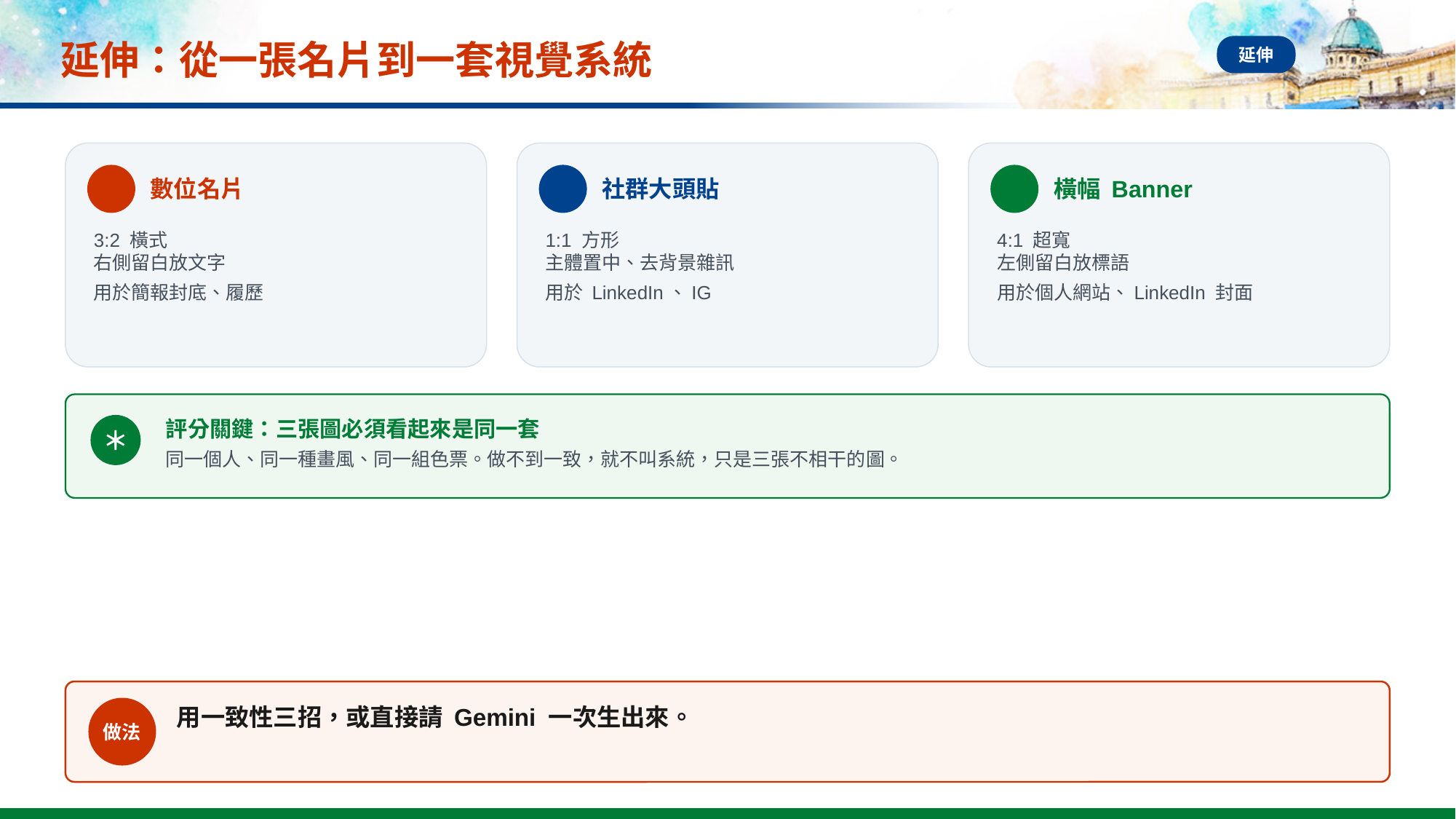

# 延伸：從一張名片到一套視覺系統
延伸

數位名片
社群大頭貼
橫幅 Banner
3:2 橫式
右側留白放文字
用於簡報封底、履歷
1:1 方形
主體置中、去背景雜訊
用於 LinkedIn、IG
4:1 超寬
左側留白放標語
用於個人網站、LinkedIn 封面

評分關鍵：三張圖必須看起來是同一套
＊
同一個人、同一種畫風、同一組色票。做不到一致，就不叫系統，只是三張不相干的圖。

用一致性三招，或直接請 Gemini 一次生出來。
做法